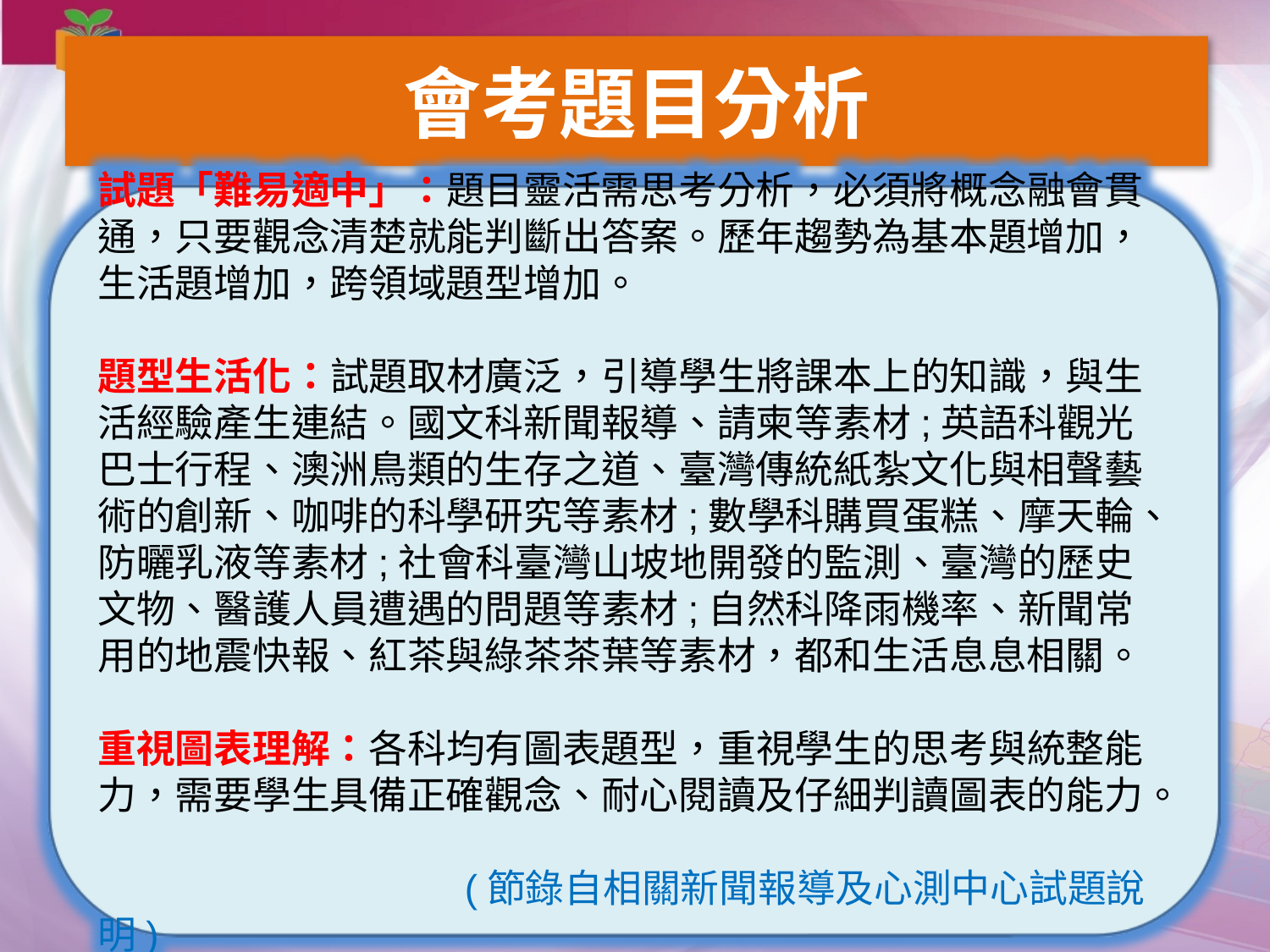

會考題目分析
試題「難易適中」：題目靈活需思考分析，必須將概念融會貫通，只要觀念清楚就能判斷出答案。歷年趨勢為基本題增加，生活題增加，跨領域題型增加。

題型生活化：試題取材廣泛，引導學生將課本上的知識，與生活經驗產生連結。國文科新聞報導、請柬等素材;英語科觀光巴士行程、澳洲鳥類的生存之道、臺灣傳統紙紮文化與相聲藝術的創新、咖啡的科學研究等素材;數學科購買蛋糕、摩天輪、防曬乳液等素材;社會科臺灣山坡地開發的監測、臺灣的歷史文物、醫護人員遭遇的問題等素材;自然科降雨機率、新聞常用的地震快報、紅茶與綠茶茶葉等素材，都和生活息息相關。

重視圖表理解：各科均有圖表題型，重視學生的思考與統整能力，需要學生具備正確觀念、耐心閱讀及仔細判讀圖表的能力。
                                  (節錄自相關新聞報導及心測中心試題說明)